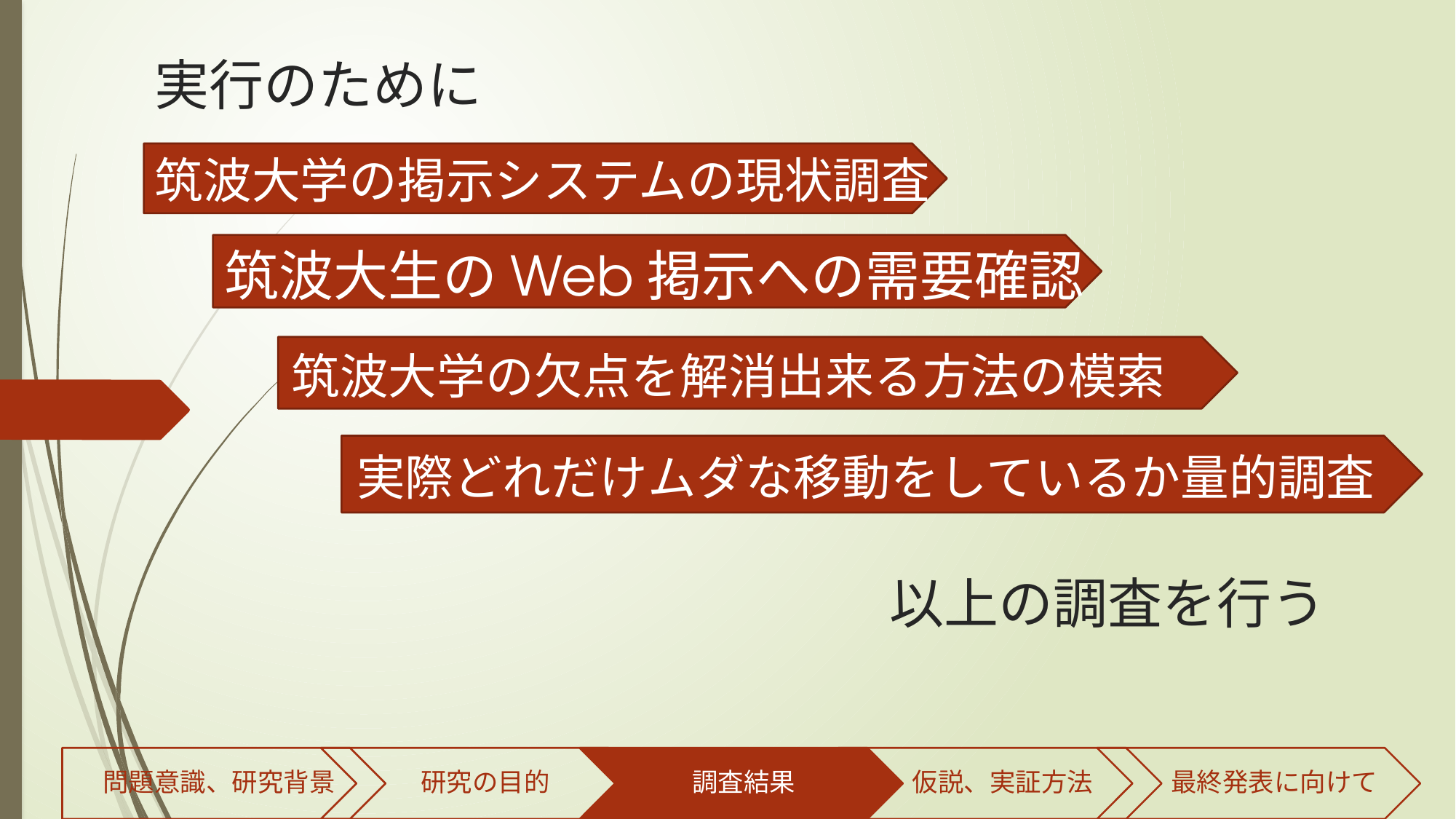

実行のために

# 筑波大学の掲示システムの現状調査

筑波大生のWeb掲示への需要確認

筑波大学の欠点を解消出来る方法の模索

実際どれだけムダな移動をしているか量的調査
以上の調査を行う
問題意識、研究背景
研究の目的
調査結果
仮説、実証方法
　最終発表に向けて